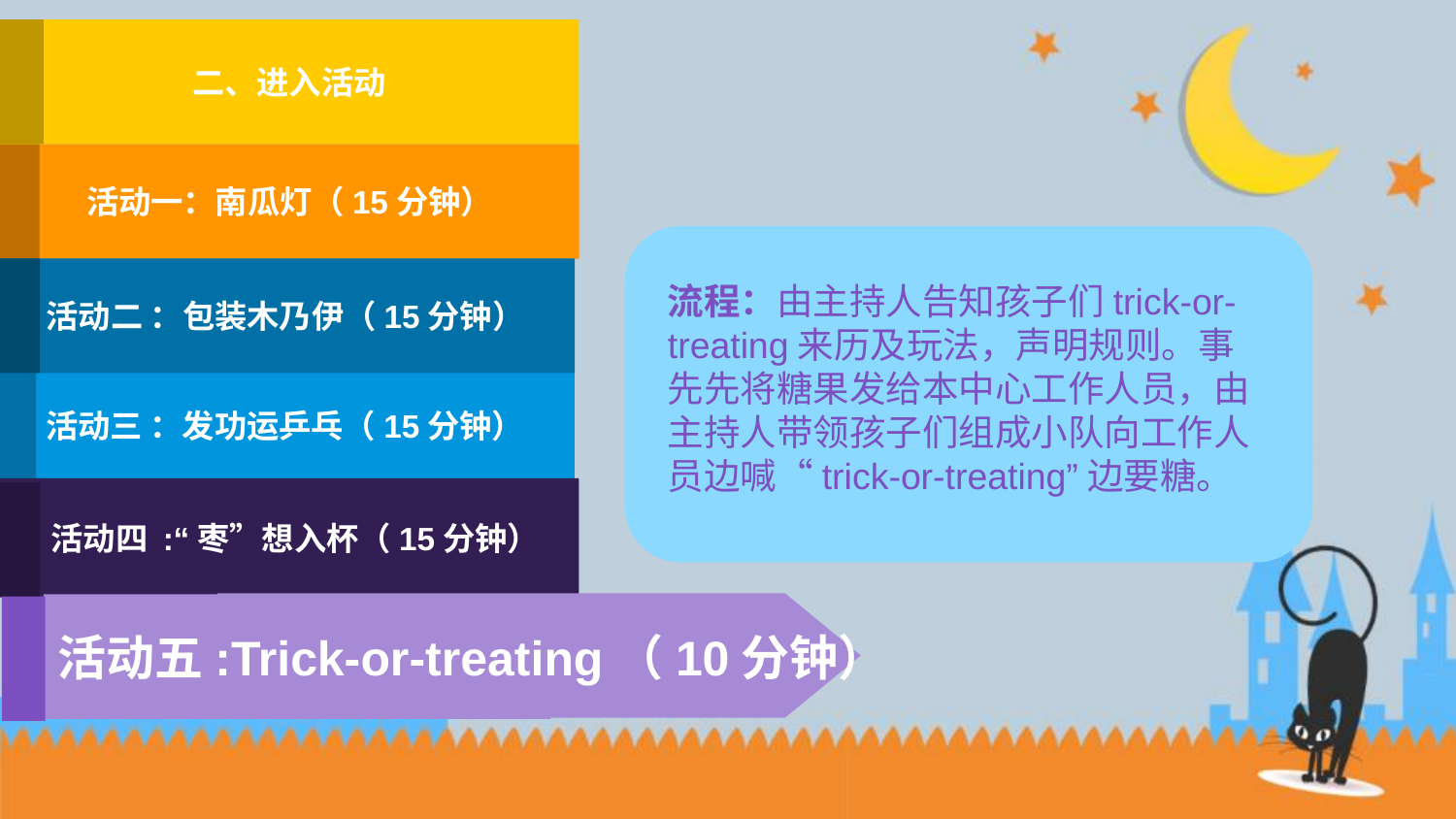

二、进入活动

活动一：南瓜灯（15分钟）

活动二 ：包装木乃伊（15分钟）
流程：由主持人告知孩子们trick-or-treating来历及玩法，声明规则。事先先将糖果发给本中心工作人员，由主持人带领孩子们组成小队向工作人员边喊“trick-or-treating”边要糖。

活动三 ：发功运乒乓（15分钟）
    活动四 :“枣”想入杯（15分钟）

活动五:Trick-or-treating（10分钟）